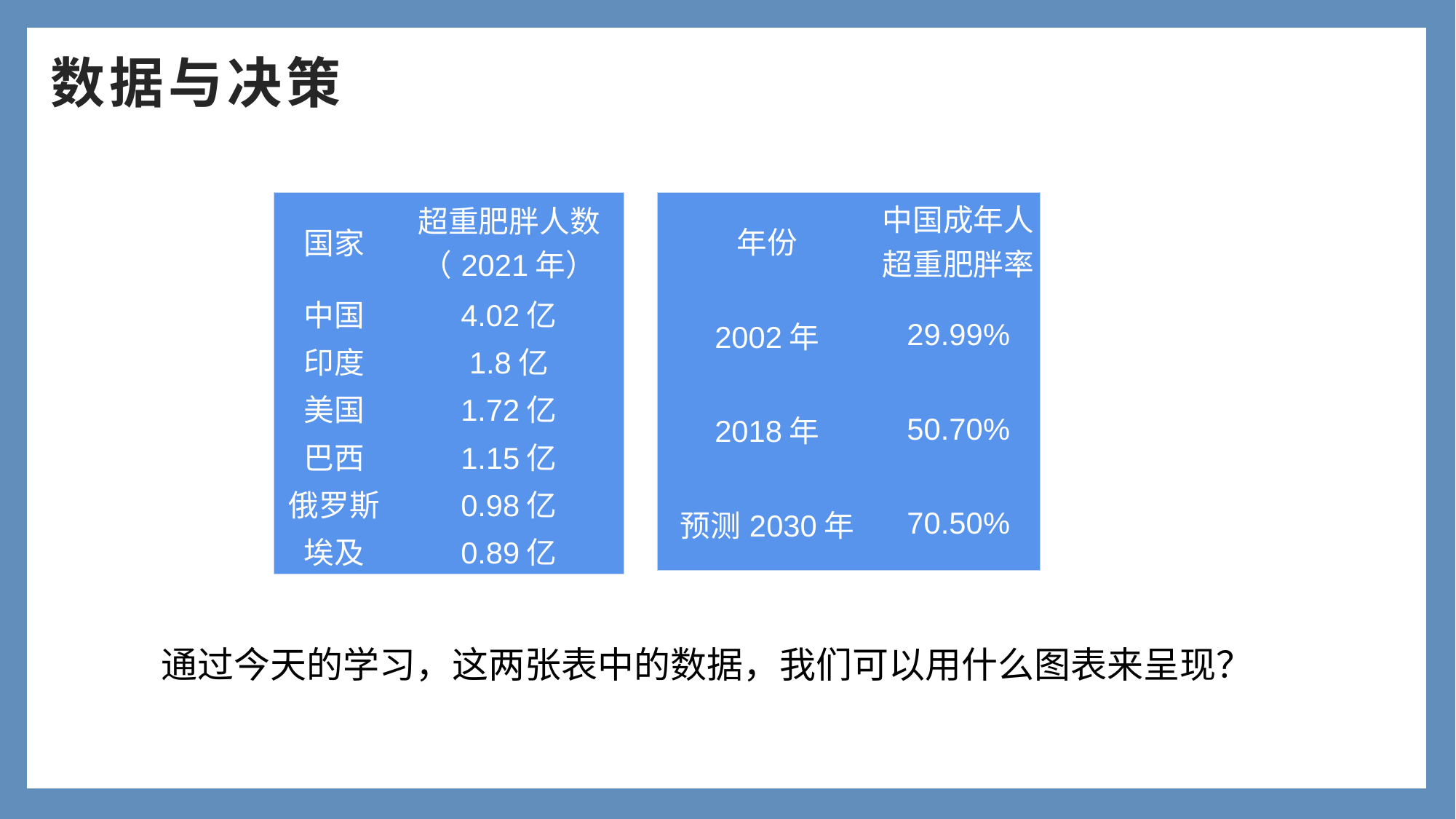

数据与决策
| 年份 | 中国成年人超重肥胖率 |
| --- | --- |
| 2002年 | 29.99% |
| 2018年 | 50.70% |
| 预测2030年 | 70.50% |
| 国家 | 超重肥胖人数（2021年） |
| --- | --- |
| 中国 | 4.02亿 |
| 印度 | 1.8亿 |
| 美国 | 1.72亿 |
| 巴西 | 1.15亿 |
| 俄罗斯 | 0.98亿 |
| 埃及 | 0.89亿 |
通过今天的学习，这两张表中的数据，我们可以用什么图表来呈现？